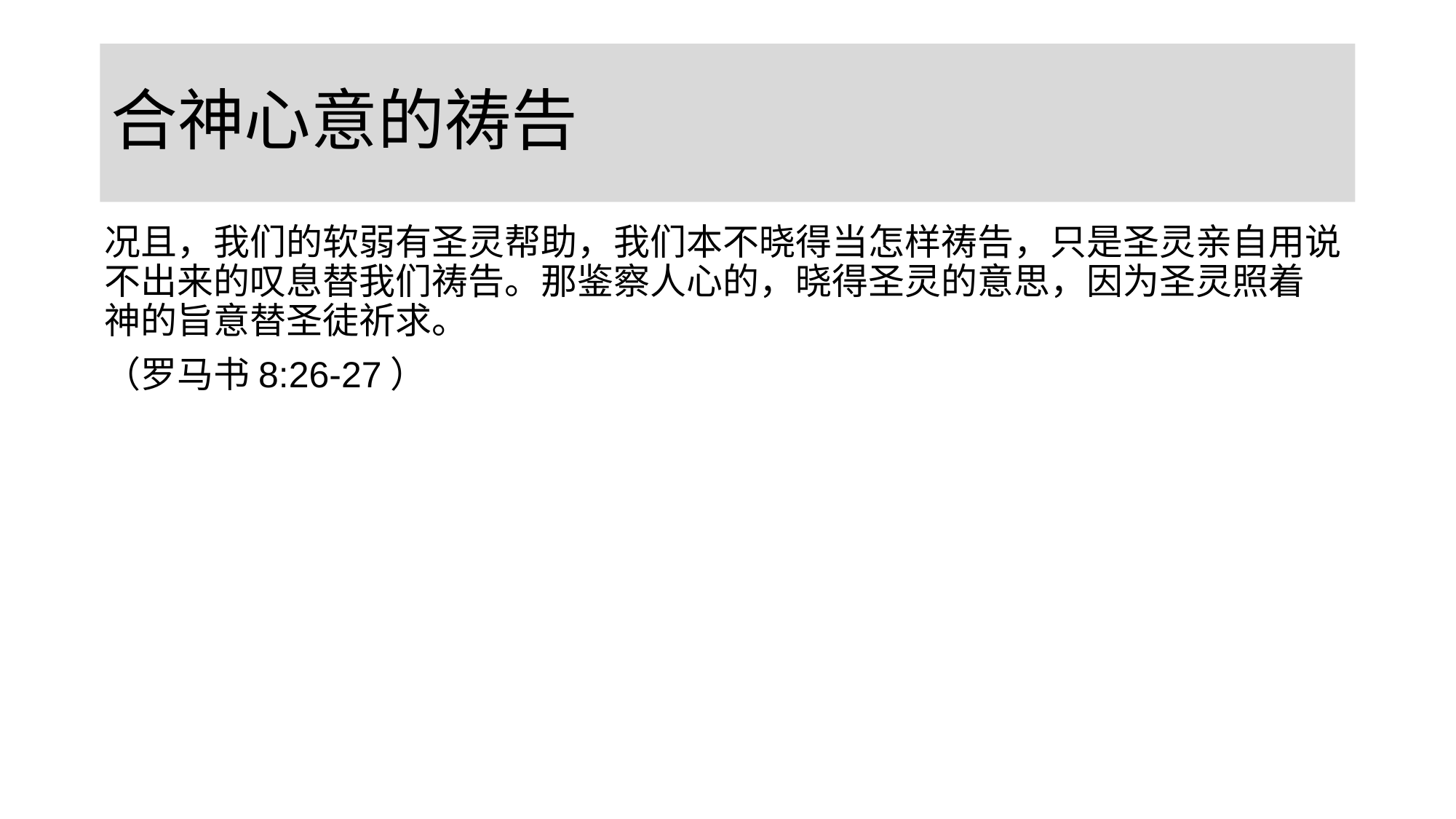

# 合神心意的祷告
况且，我们的软弱有圣灵帮助，我们本不晓得当怎样祷告，只是圣灵亲自用说不出来的叹息替我们祷告。那鉴察人心的，晓得圣灵的意思，因为圣灵照着　神的旨意替圣徒祈求。
（罗马书8:26-27）